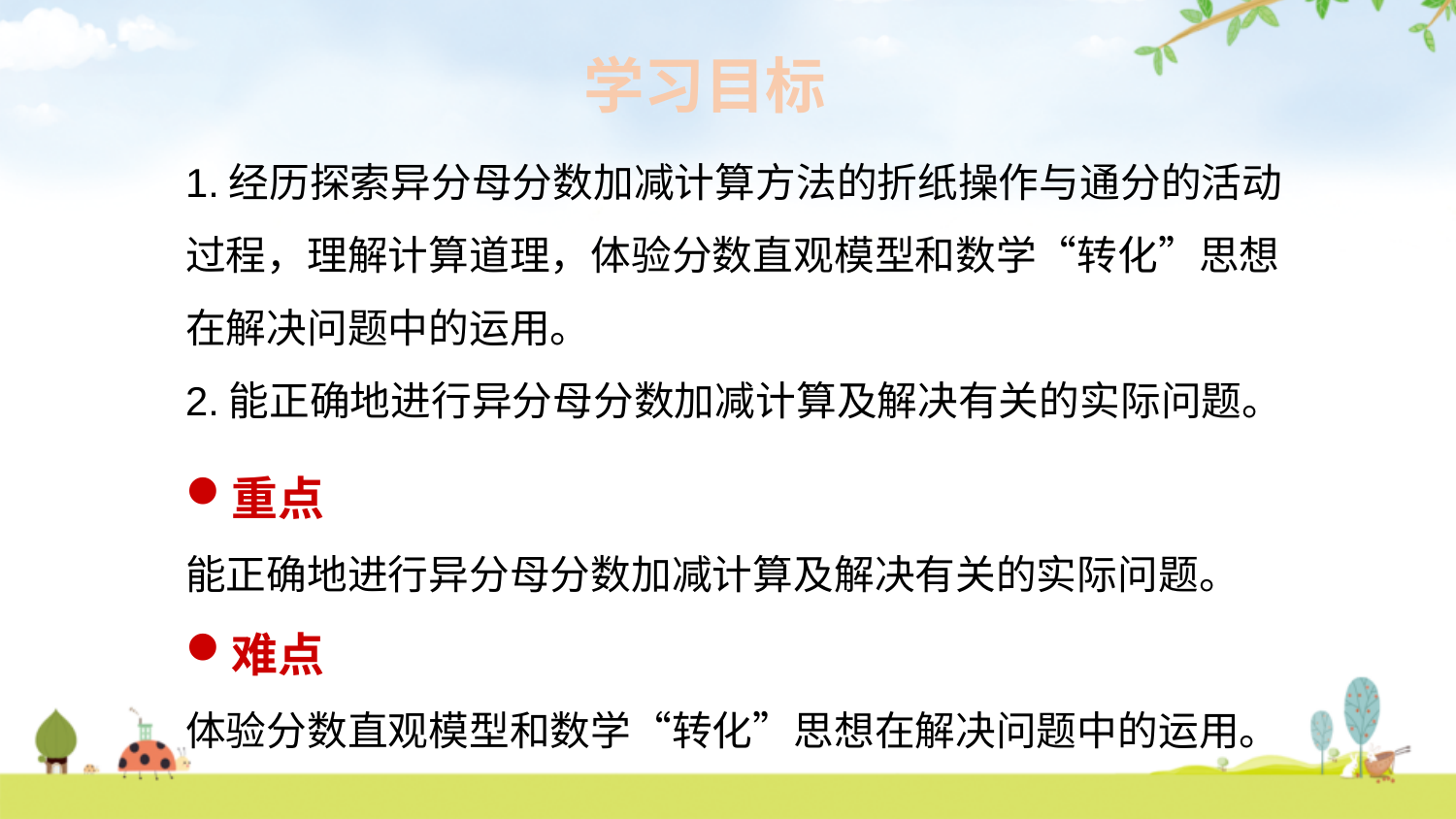

学习目标
1.经历探索异分母分数加减计算方法的折纸操作与通分的活动过程，理解计算道理，体验分数直观模型和数学“转化”思想在解决问题中的运用。
2.能正确地进行异分母分数加减计算及解决有关的实际问题。
重点
能正确地进行异分母分数加减计算及解决有关的实际问题。
难点
体验分数直观模型和数学“转化”思想在解决问题中的运用。